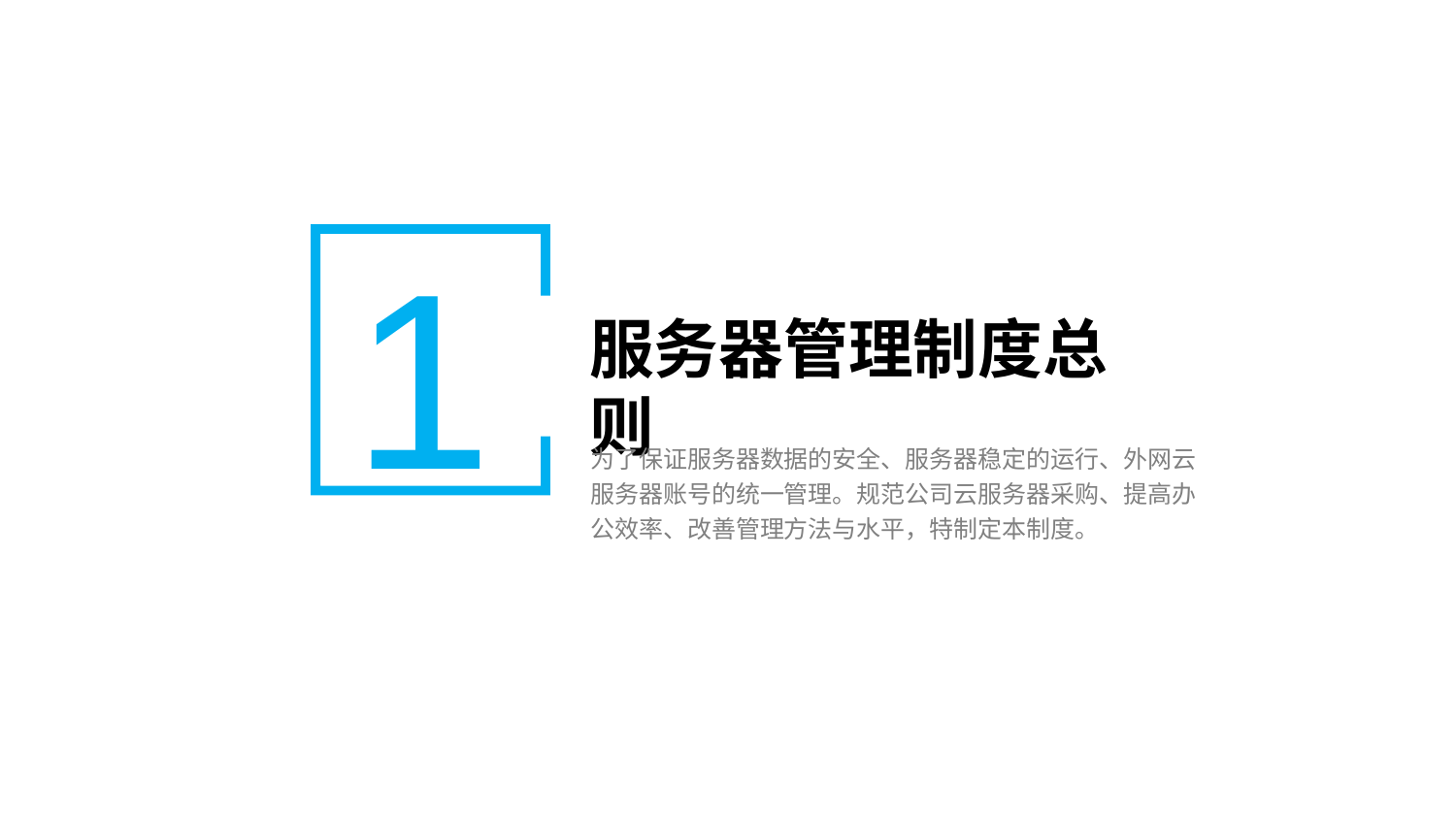

1

服务器管理制度总则
为了保证服务器数据的安全、服务器稳定的运行、外网云服务器账号的统一管理。规范公司云服务器采购、提高办公效率、改善管理方法与水平，特制定本制度。